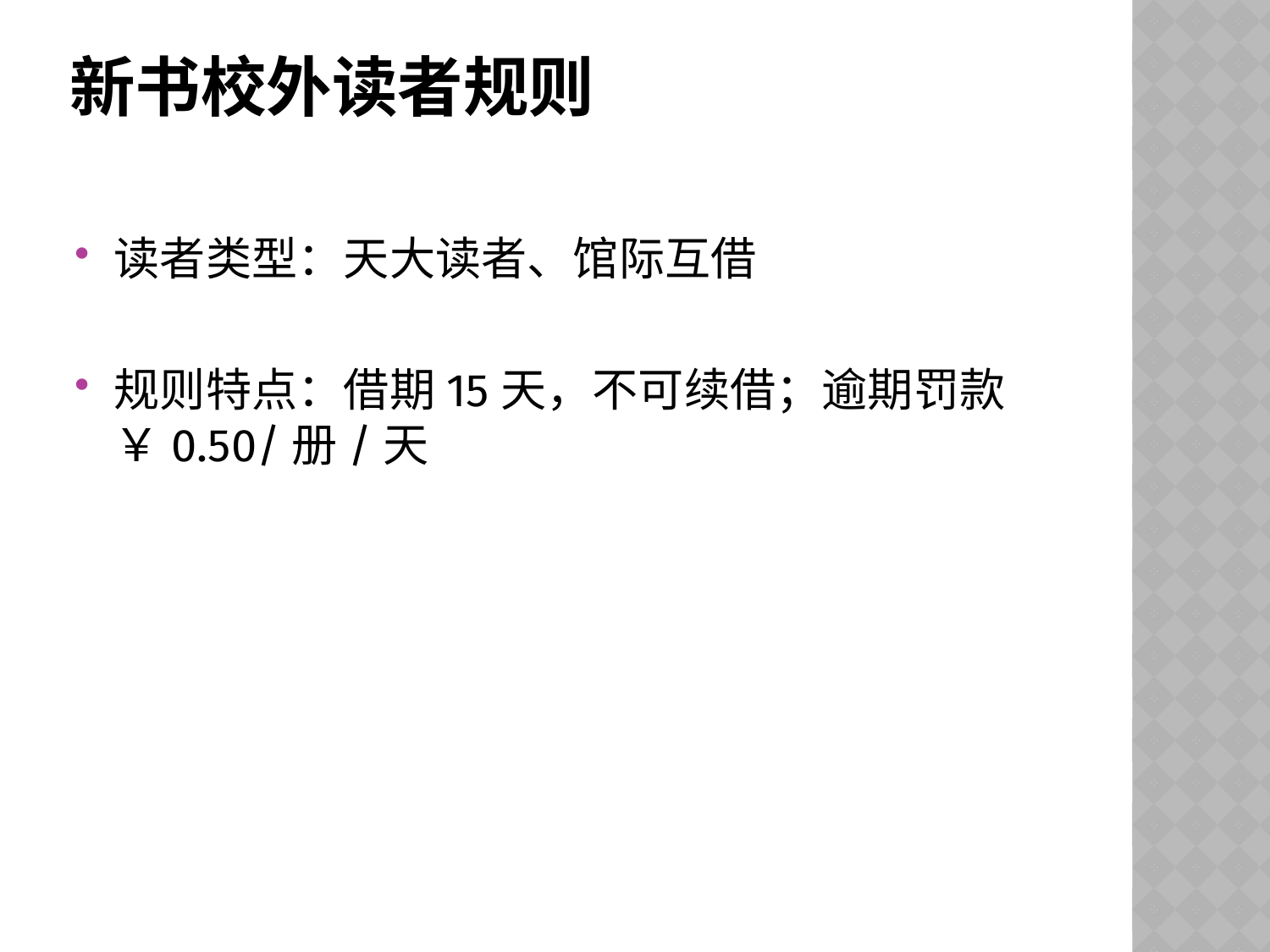

# 新书校外读者规则
读者类型：天大读者、馆际互借

规则特点：借期15天，不可续借；逾期罚款￥0.50/册/天